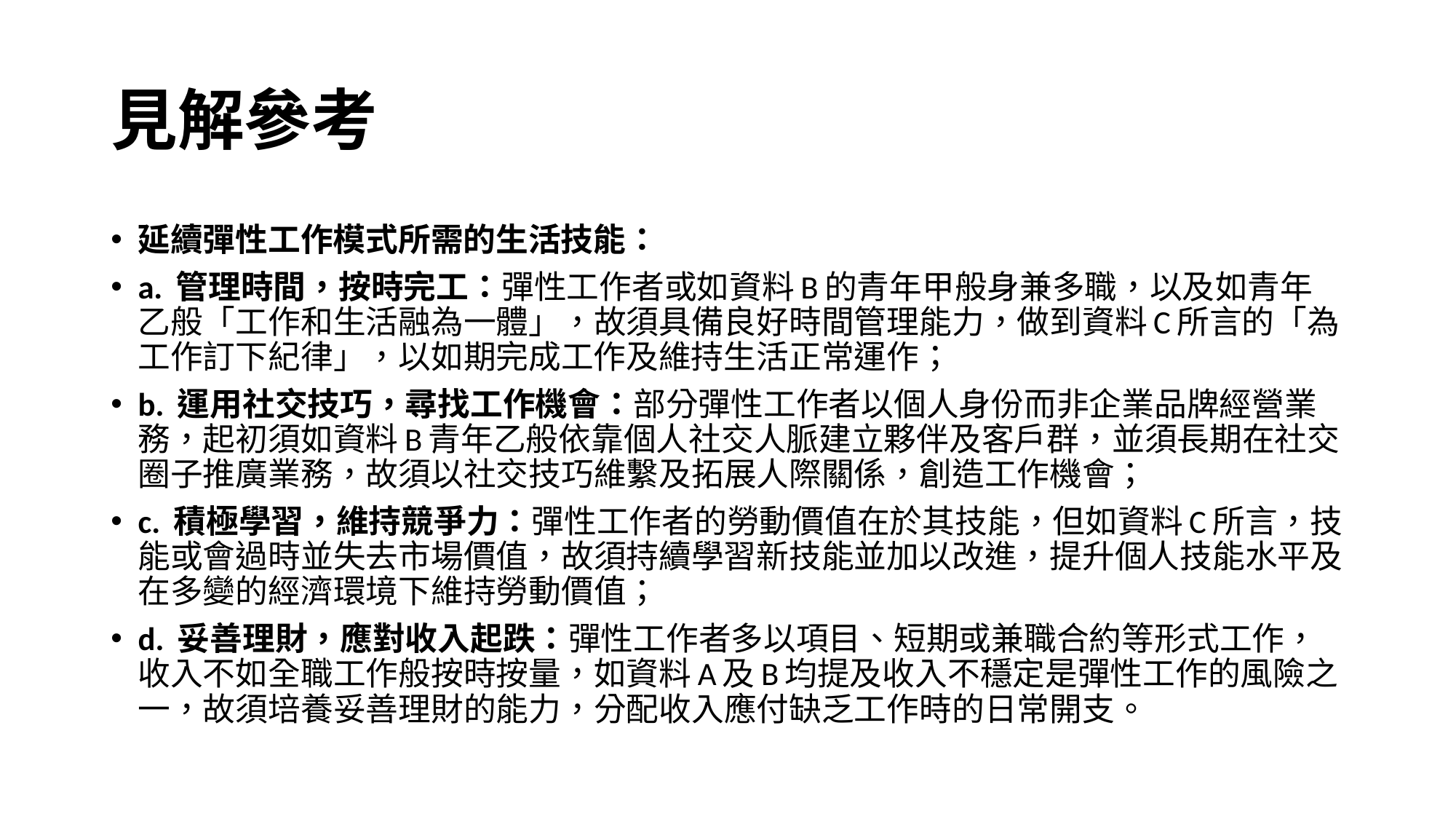

# 見解參考
延續彈性工作模式所需的生活技能：
a. 管理時間，按時完工：彈性工作者或如資料B的青年甲般身兼多職，以及如青年乙般「工作和生活融為一體」，故須具備良好時間管理能力，做到資料C所言的「為工作訂下紀律」，以如期完成工作及維持生活正常運作；
b. 運用社交技巧，尋找工作機會：部分彈性工作者以個人身份而非企業品牌經營業務，起初須如資料B青年乙般依靠個人社交人脈建立夥伴及客戶群，並須長期在社交圈子推廣業務，故須以社交技巧維繫及拓展人際關係，創造工作機會；
c. 積極學習，維持競爭力：彈性工作者的勞動價值在於其技能，但如資料C所言，技能或會過時並失去市場價值，故須持續學習新技能並加以改進，提升個人技能水平及在多變的經濟環境下維持勞動價值；
d. 妥善理財，應對收入起跌：彈性工作者多以項目、短期或兼職合約等形式工作，收入不如全職工作般按時按量，如資料A及B均提及收入不穩定是彈性工作的風險之一，故須培養妥善理財的能力，分配收入應付缺乏工作時的日常開支。